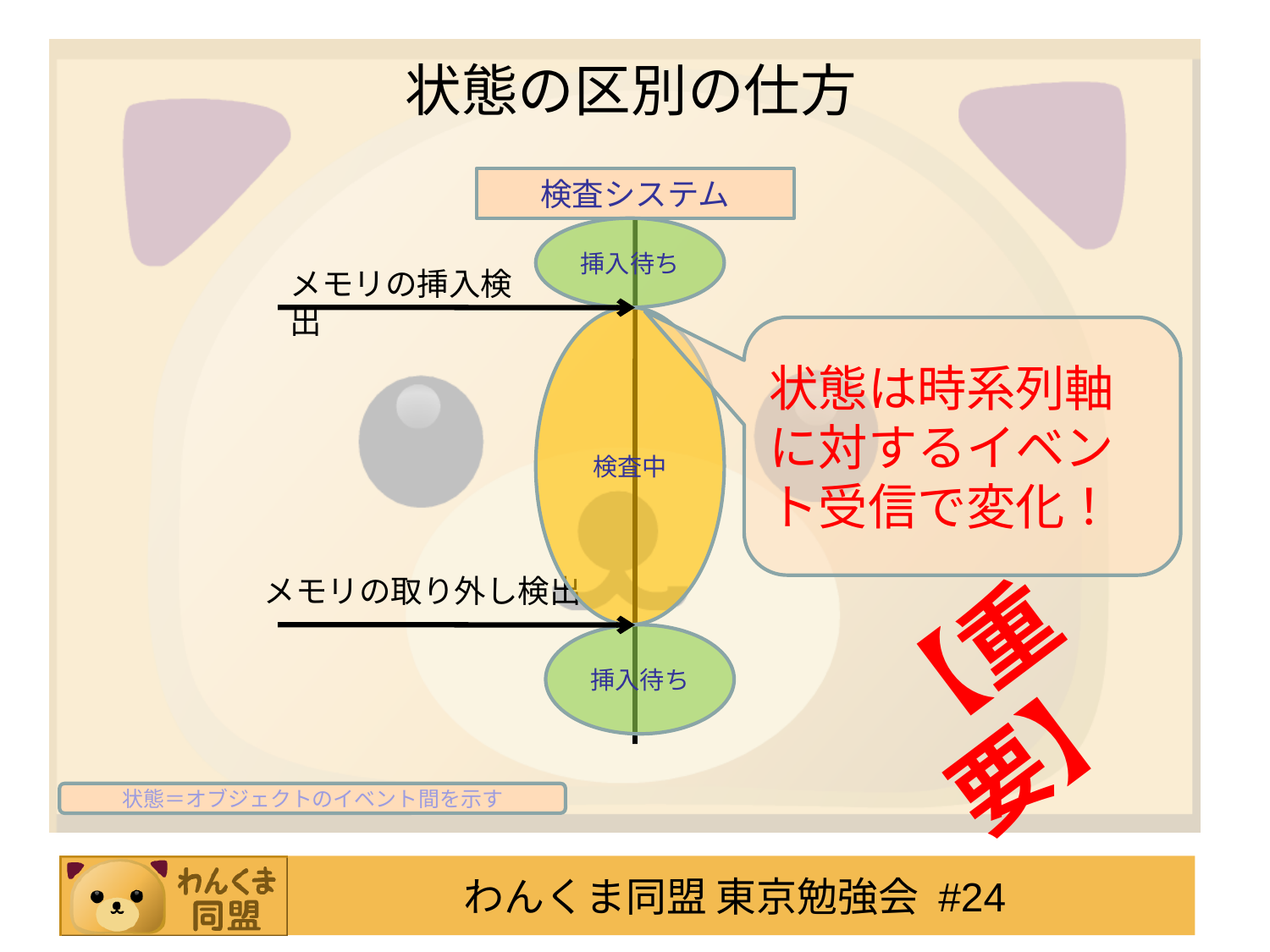

状態の区別の仕方
検査システム
挿入待ち
メモリの挿入検出
検査中
状態は時系列軸に対するイベント受信で変化！
メモリの取り外し検出
【重要】
挿入待ち
状態＝オブジェクトのイベント間を示す